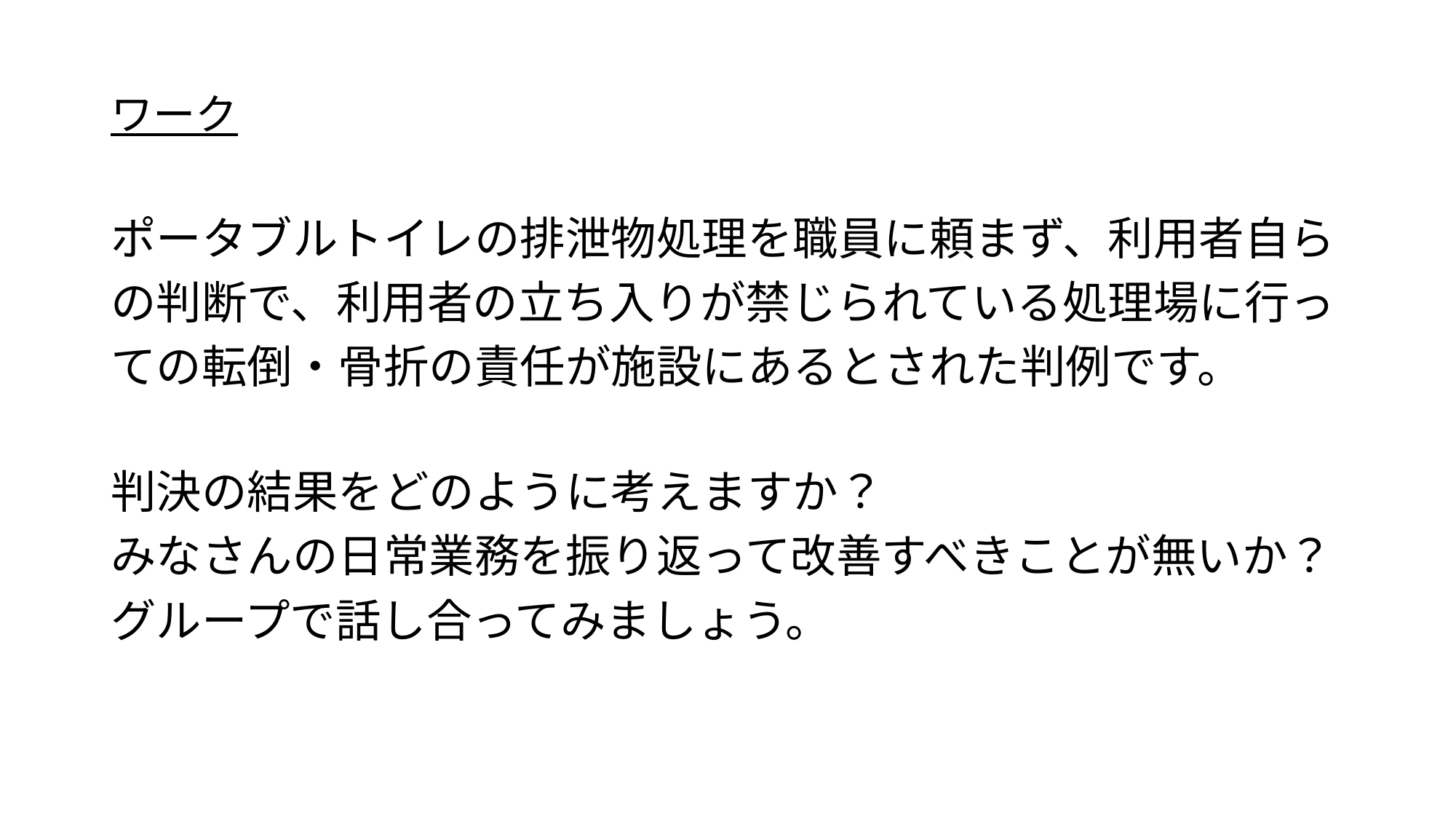

ワーク

ポータブルトイレの排泄物処理を職員に頼まず、利用者自ら
の判断で、利用者の立ち入りが禁じられている処理場に行っ
ての転倒・骨折の責任が施設にあるとされた判例です。

判決の結果をどのように考えますか？
みなさんの日常業務を振り返って改善すべきことが無いか？
グループで話し合ってみましょう。